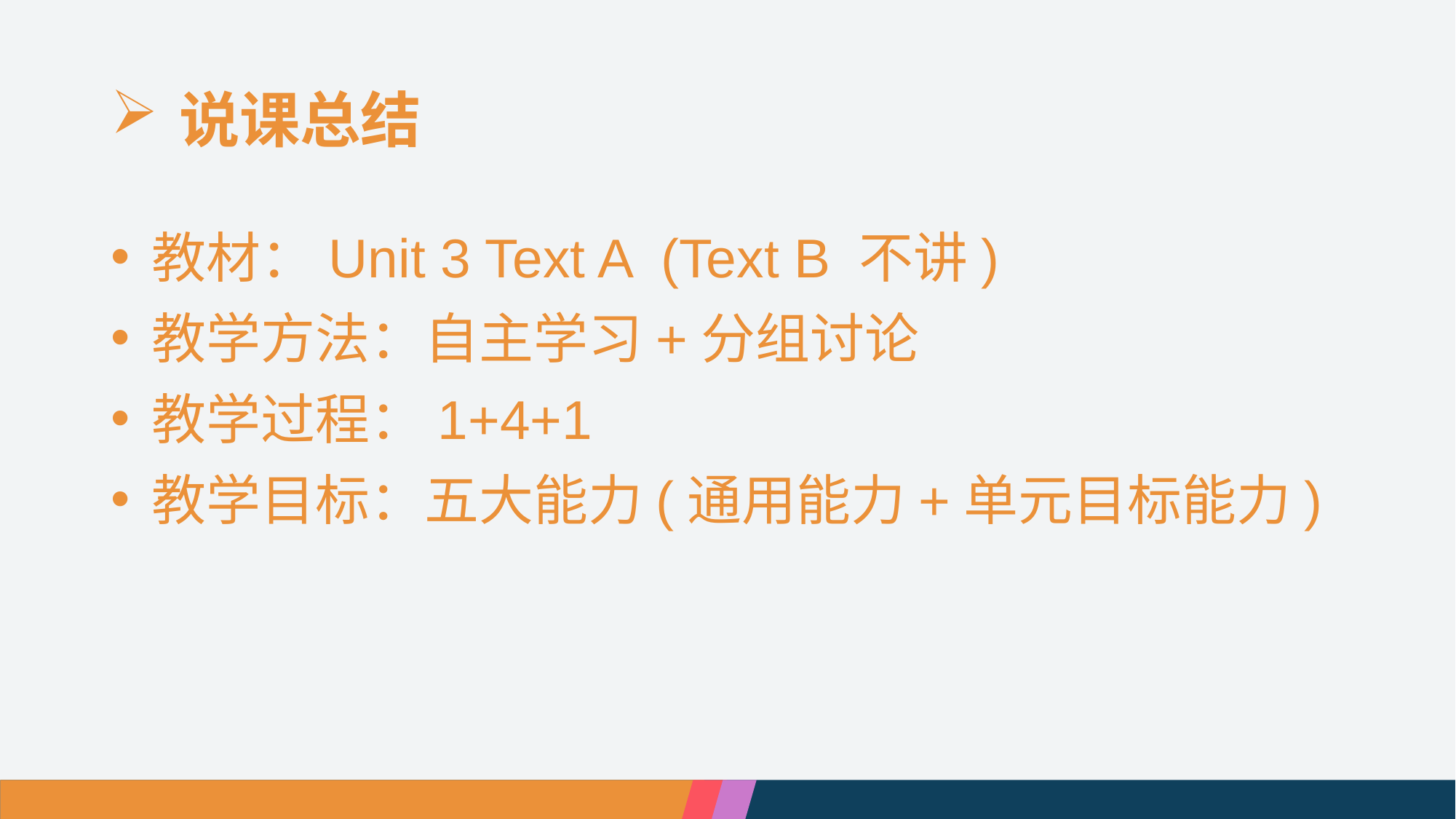

# 说课总结
教材：Unit 3 Text A  (Text B 不讲)
教学方法：自主学习+分组讨论
教学过程：1+4+1
教学目标：五大能力(通用能力+单元目标能力)